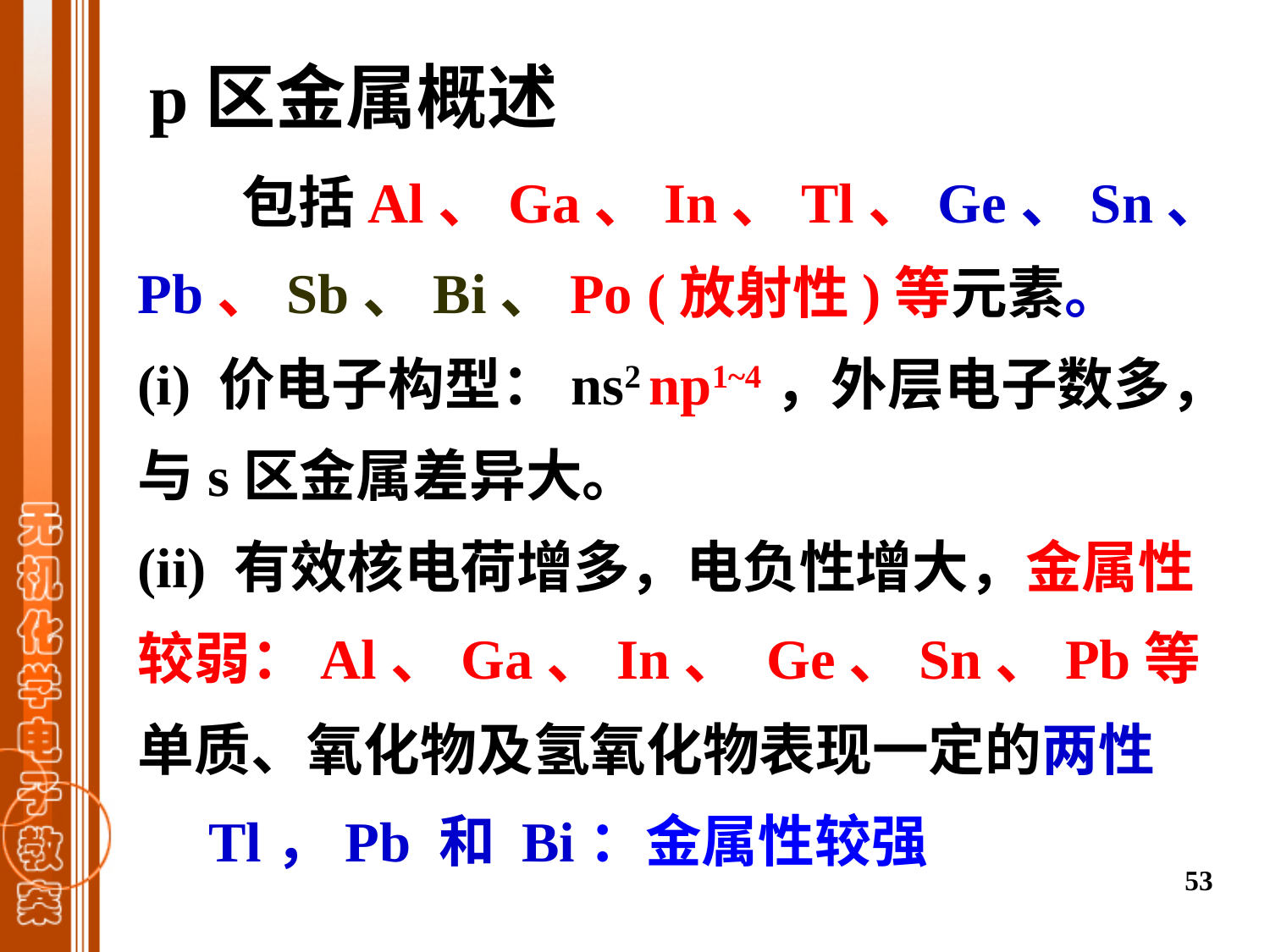

p区金属概述
       包括Al、Ga、In、Tl、Ge、Sn、Pb、Sb、Bi、Po (放射性)等元素。
(i) 价电子构型：ns2 np1~4，外层电子数多，与s区金属差异大。
(ii) 有效核电荷增多，电负性增大，金属性较弱：Al、Ga、In、 Ge、Sn、Pb等单质、氧化物及氢氧化物表现一定的两性；
     Tl，Pb 和 Bi：金属性较强
53